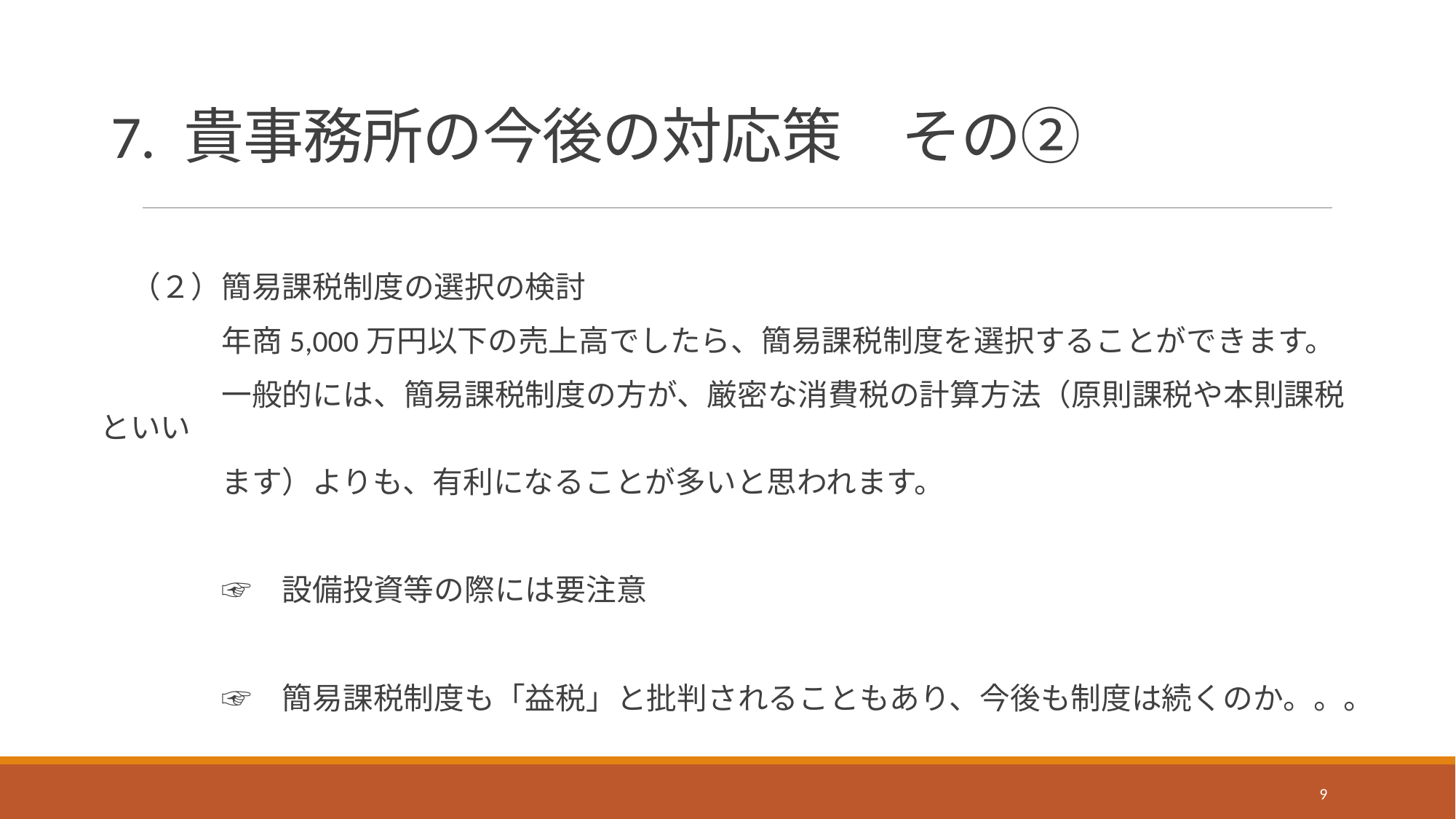

# 7. 貴事務所の今後の対応策　その②

　（２）簡易課税制度の選択の検討
　　　　年商5,000万円以下の売上高でしたら、簡易課税制度を選択することができます。
　　　　一般的には、簡易課税制度の方が、厳密な消費税の計算方法（原則課税や本則課税といい
　　　　ます）よりも、有利になることが多いと思われます。

　　　　☞　設備投資等の際には要注意

　　　　☞　簡易課税制度も「益税」と批判されることもあり、今後も制度は続くのか。。。

9